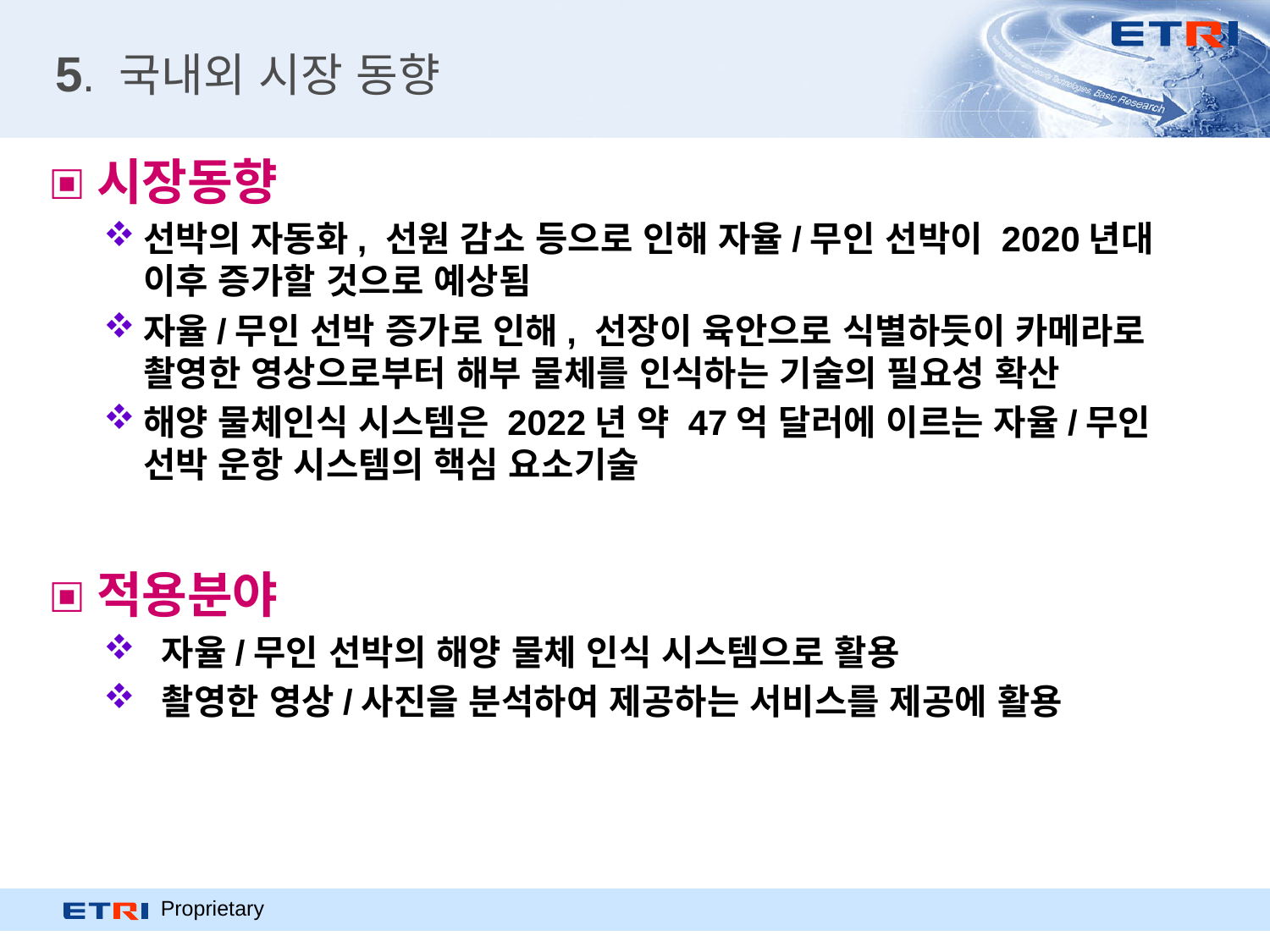

# 5. 국내외 시장 동향
시장동향
선박의 자동화, 선원 감소 등으로 인해 자율/무인 선박이 2020년대 이후 증가할 것으로 예상됨
자율/무인 선박 증가로 인해, 선장이 육안으로 식별하듯이 카메라로 촬영한 영상으로부터 해부 물체를 인식하는 기술의 필요성 확산
해양 물체인식 시스템은 2022년 약 47억 달러에 이르는 자율/무인 선박 운항 시스템의 핵심 요소기술

적용분야
 자율/무인 선박의 해양 물체 인식 시스템으로 활용
 촬영한 영상/사진을 분석하여 제공하는 서비스를 제공에 활용
7